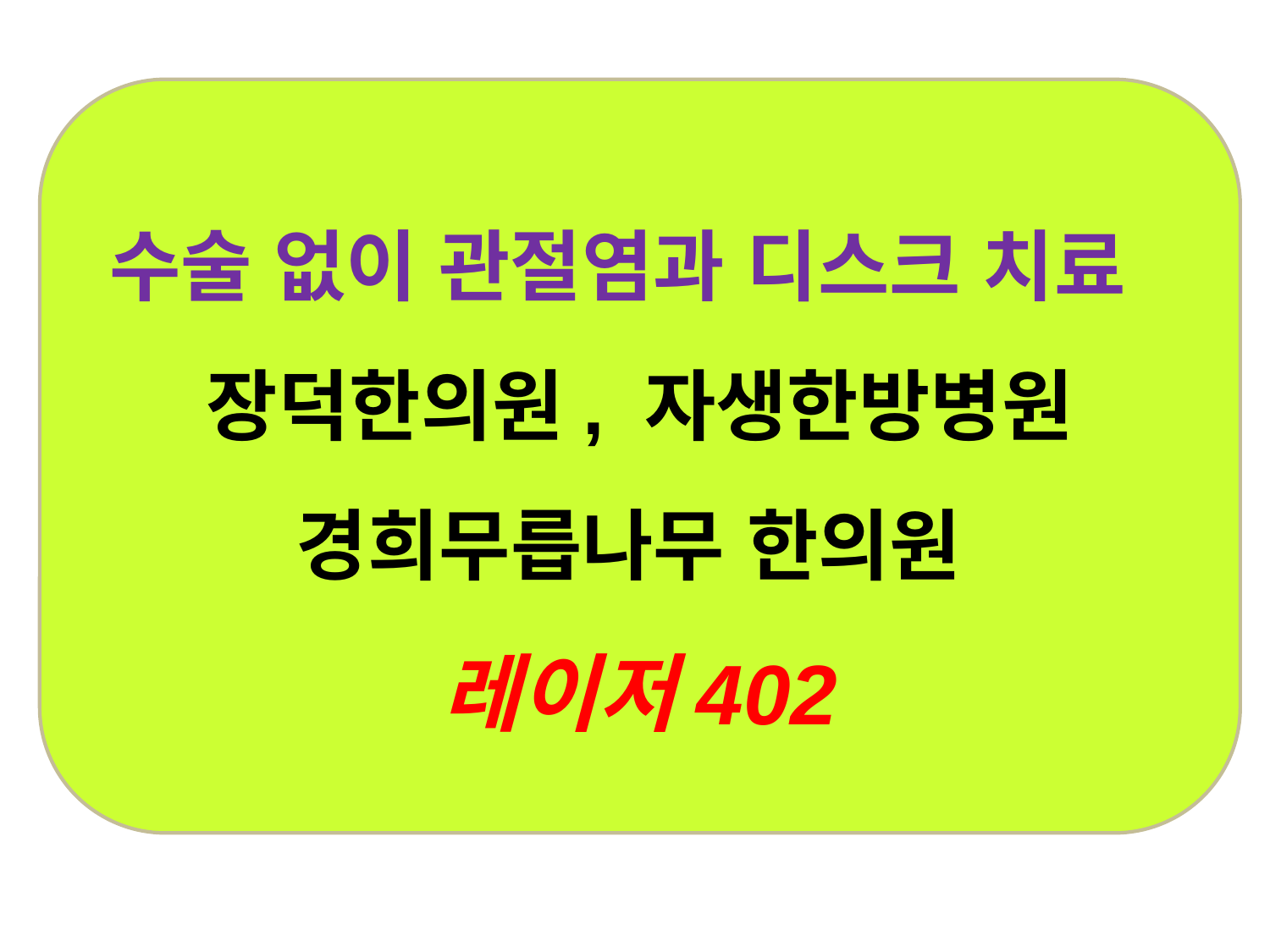

수술 없이 관절염과 디스크 치료
장덕한의원, 자생한방병원
경희무릅나무 한의원
레이저402